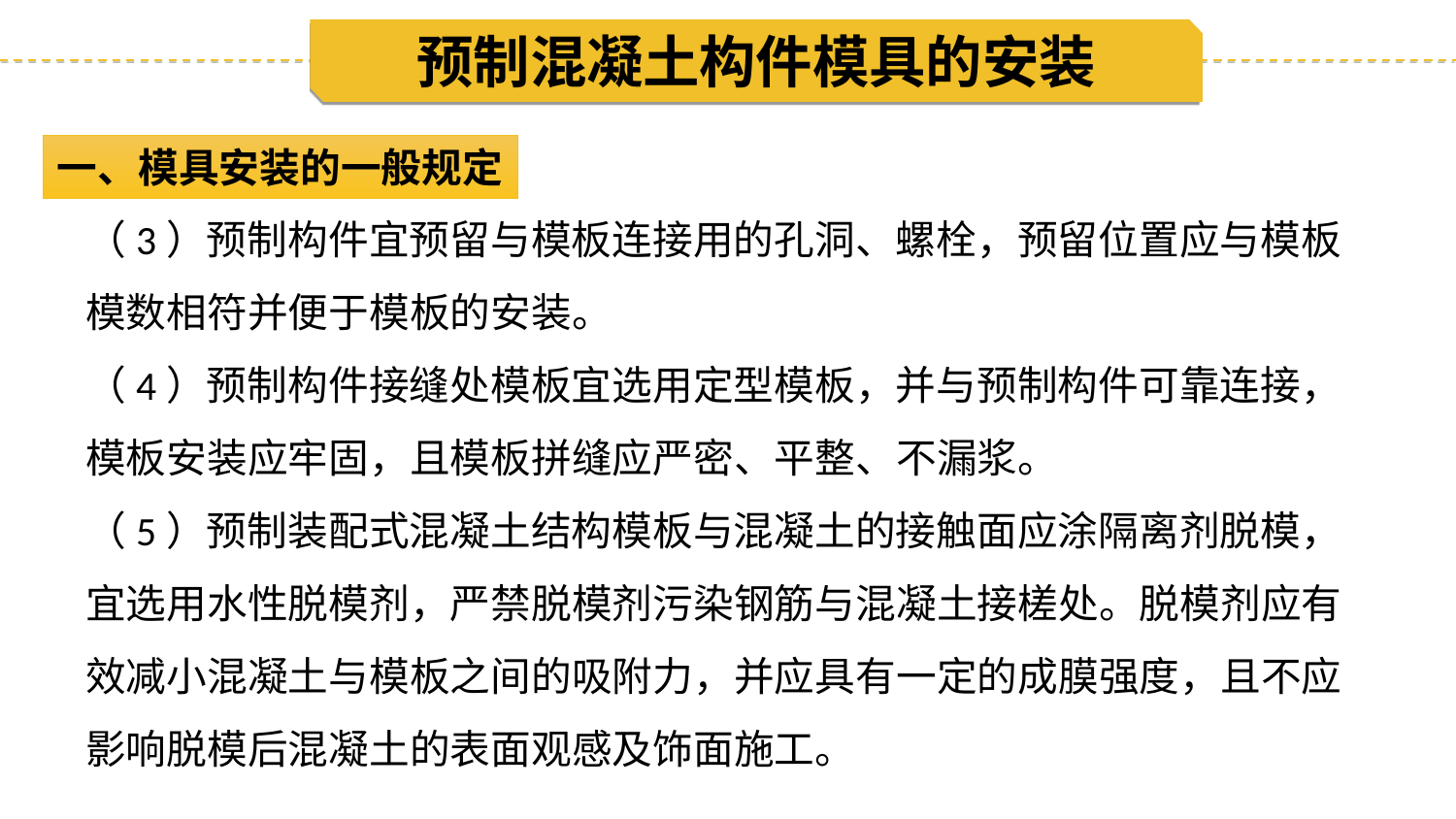

预制混凝土构件模具的安装
一、模具安装的一般规定
（3）预制构件宜预留与模板连接用的孔洞、螺栓，预留位置应与模板模数相符并便于模板的安装。
（4）预制构件接缝处模板宜选用定型模板，并与预制构件可靠连接，模板安装应牢固，且模板拼缝应严密、平整、不漏浆。
（5）预制装配式混凝土结构模板与混凝土的接触面应涂隔离剂脱模，宜选用水性脱模剂，严禁脱模剂污染钢筋与混凝土接槎处。脱模剂应有效减小混凝土与模板之间的吸附力，并应具有一定的成膜强度，且不应影响脱模后混凝土的表面观感及饰面施工。